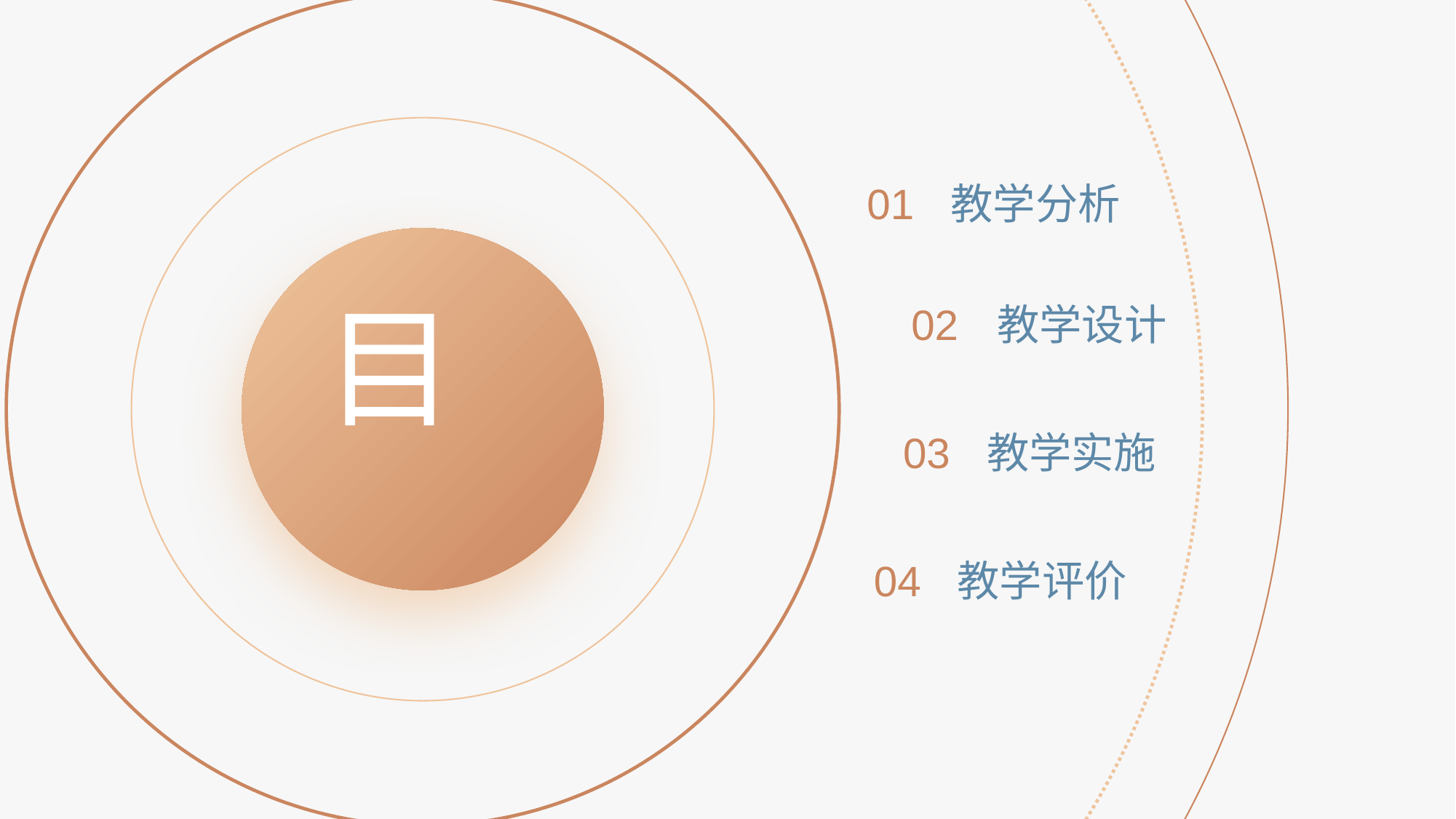

01
教学分析

目
录
02
教学设计
03
教学实施
04
教学评价